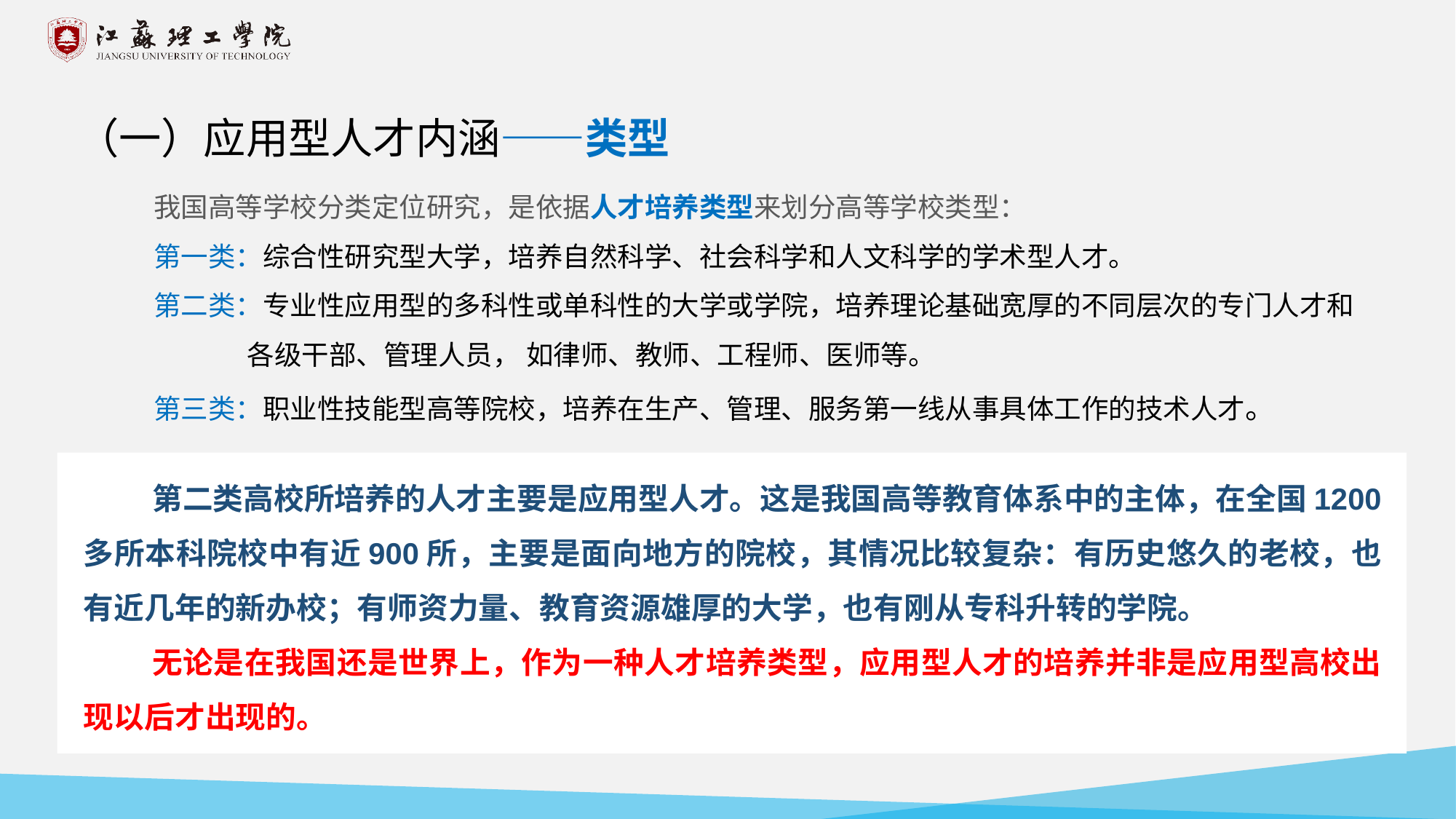

（一）应用型人才内涵——类型
我国高等学校分类定位研究，是依据人才培养类型来划分高等学校类型：
第一类：综合性研究型大学，培养自然科学、社会科学和人文科学的学术型人才。
第二类：专业性应用型的多科性或单科性的大学或学院，培养理论基础宽厚的不同层次的专门人才和
              各级干部、管理人员， 如律师、教师、工程师、医师等。
第三类：职业性技能型高等院校，培养在生产、管理、服务第一线从事具体工作的技术人才。

第二类高校所培养的人才主要是应用型人才。这是我国高等教育体系中的主体，在全国1200多所本科院校中有近900所，主要是面向地方的院校，其情况比较复杂：有历史悠久的老校，也有近几年的新办校；有师资力量、教育资源雄厚的大学，也有刚从专科升转的学院。
无论是在我国还是世界上，作为一种人才培养类型，应用型人才的培养并非是应用型高校出现以后才出现的。